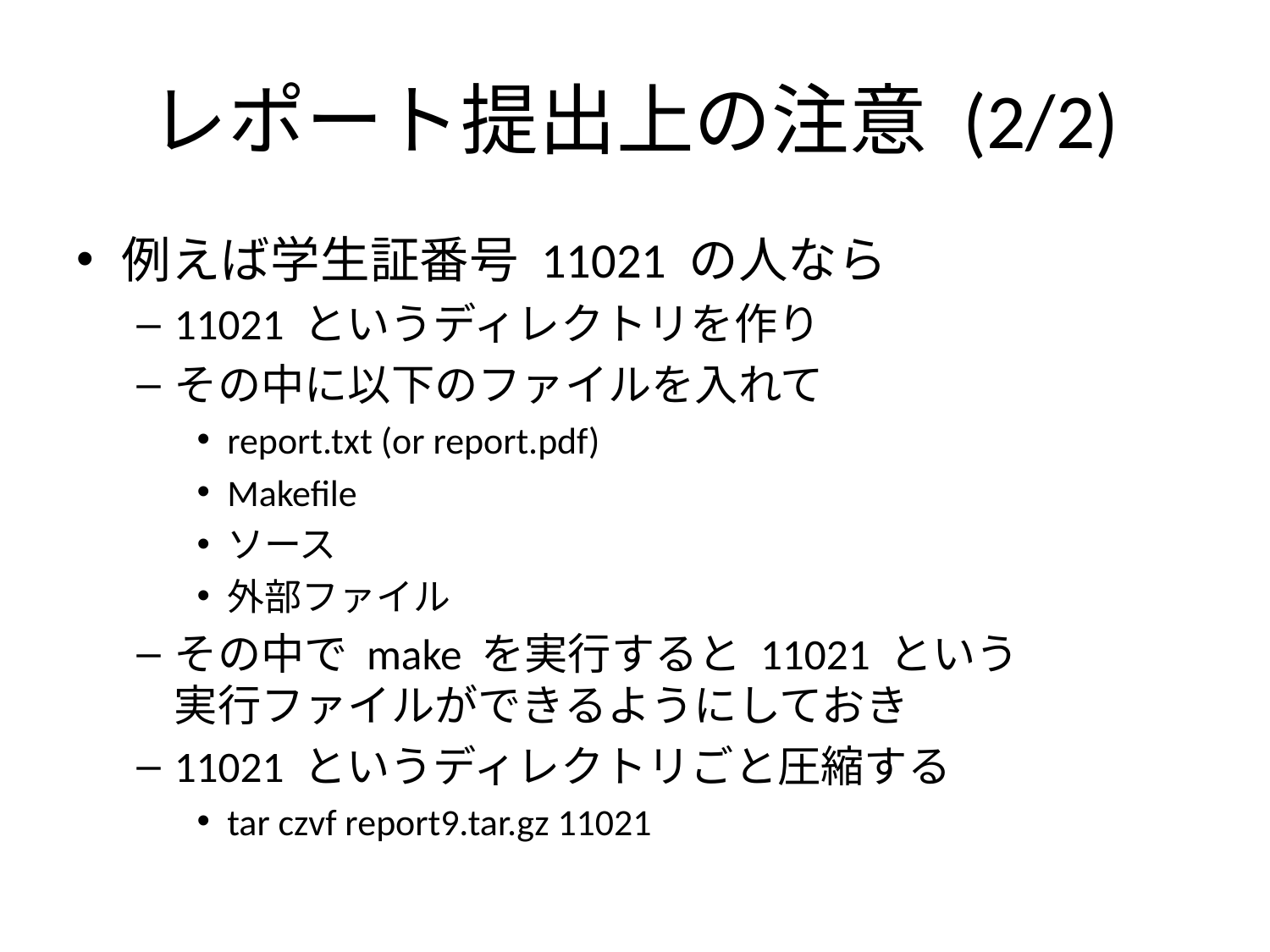

# レポート提出上の注意 (2/2)
例えば学生証番号 11021 の人なら
11021 というディレクトリを作り
その中に以下のファイルを入れて
report.txt (or report.pdf)
Makefile
ソース
外部ファイル
その中で make を実行すると 11021 という
実行ファイルができるようにしておき
11021 というディレクトリごと圧縮する
tar czvf report9.tar.gz 11021